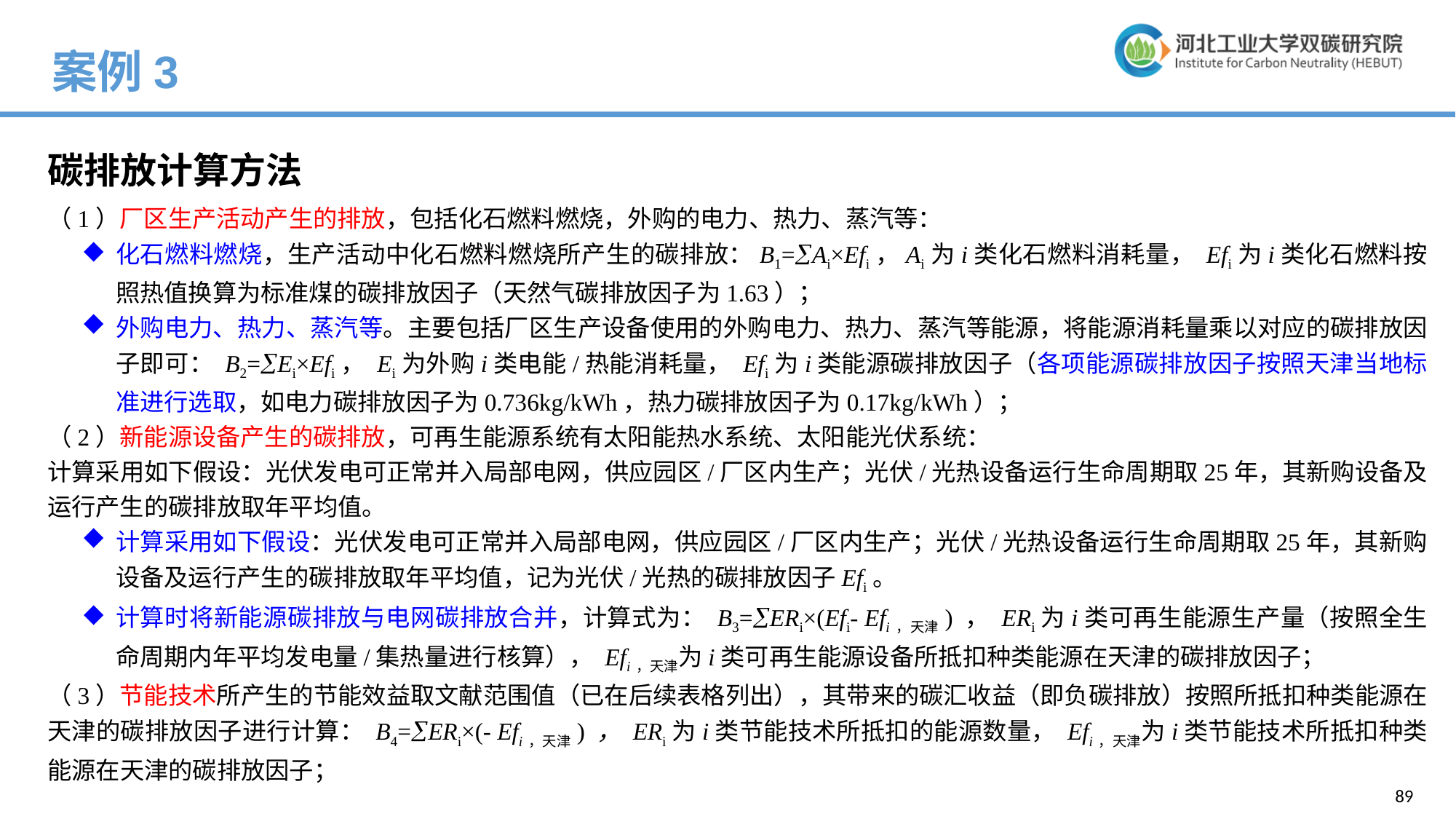

案例3

碳排放计算方法
（1）厂区生产活动产生的排放，包括化石燃料燃烧，外购的电力、热力、蒸汽等：
化石燃料燃烧，生产活动中化石燃料燃烧所产生的碳排放：B1=∑Ai×Efi，Ai为i类化石燃料消耗量， Efi为i类化石燃料按照热值换算为标准煤的碳排放因子（天然气碳排放因子为1.63）；
外购电力、热力、蒸汽等。主要包括厂区生产设备使用的外购电力、热力、蒸汽等能源，将能源消耗量乘以对应的碳排放因子即可： B2=∑Ei×Efi， Ei为外购i类电能/热能消耗量， Efi为i类能源碳排放因子（各项能源碳排放因子按照天津当地标准进行选取，如电力碳排放因子为0.736kg/kWh，热力碳排放因子为0.17kg/kWh）；
（2）新能源设备产生的碳排放，可再生能源系统有太阳能热水系统、太阳能光伏系统：
计算采用如下假设：光伏发电可正常并入局部电网，供应园区/厂区内生产；光伏/光热设备运行生命周期取25年，其新购设备及运行产生的碳排放取年平均值。
计算采用如下假设：光伏发电可正常并入局部电网，供应园区/厂区内生产；光伏/光热设备运行生命周期取25年，其新购设备及运行产生的碳排放取年平均值，记为光伏/光热的碳排放因子Efi。
计算时将新能源碳排放与电网碳排放合并，计算式为： B3=∑ERi×(Efi- Efi，天津) ， ERi为i类可再生能源生产量（按照全生命周期内年平均发电量/集热量进行核算）， Efi，天津为i类可再生能源设备所抵扣种类能源在天津的碳排放因子；
（3）节能技术所产生的节能效益取文献范围值（已在后续表格列出），其带来的碳汇收益（即负碳排放）按照所抵扣种类能源在天津的碳排放因子进行计算： B4=∑ERi×(- Efi，天津) ， ERi为i类节能技术所抵扣的能源数量， Efi，天津为i类节能技术所抵扣种类能源在天津的碳排放因子；
89